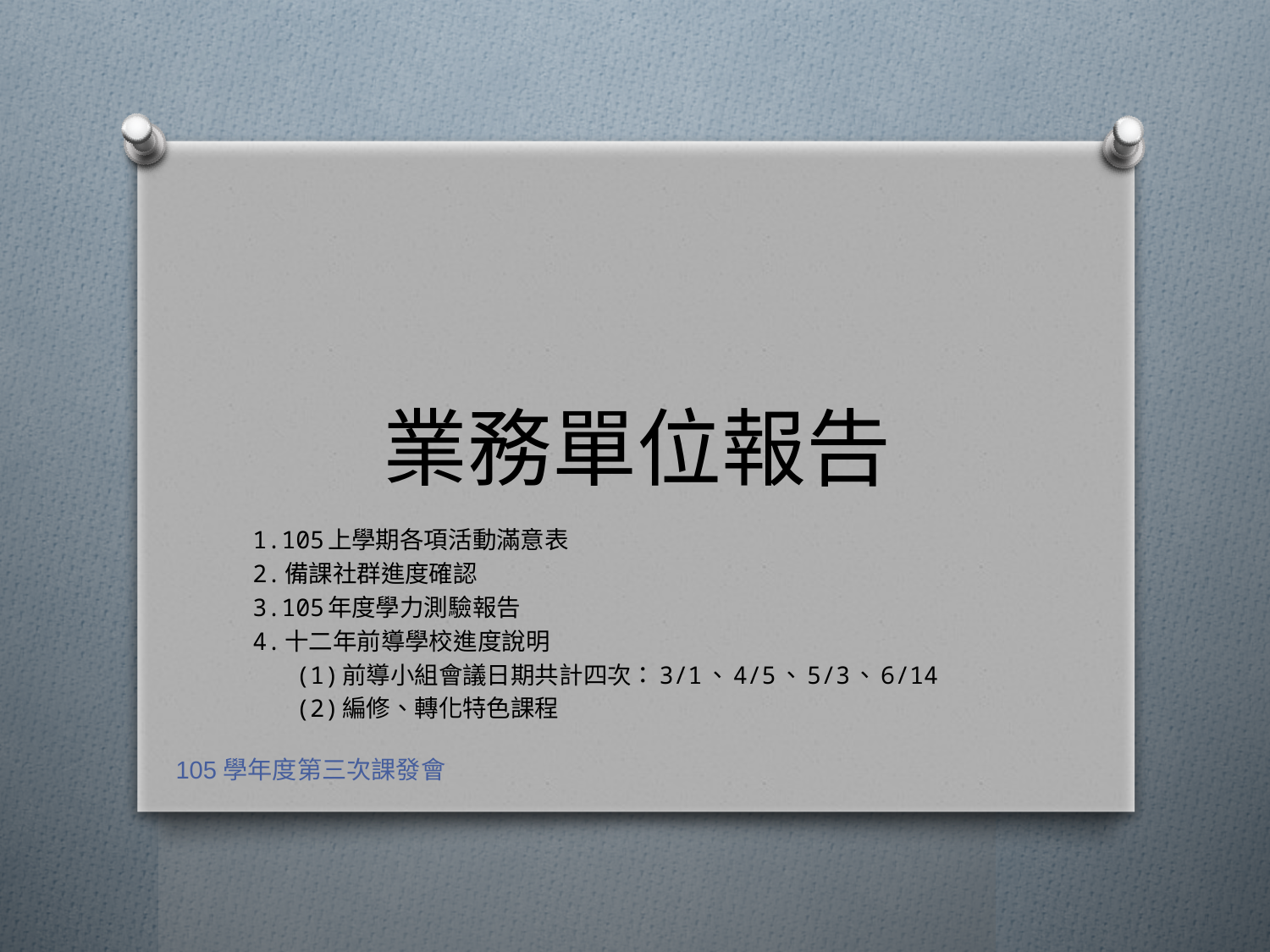

# 業務單位報告
1.105上學期各項活動滿意表
2.備課社群進度確認
3.105年度學力測驗報告
4.十二年前導學校進度說明
   (1)前導小組會議日期共計四次：3/1、4/5、5/3、6/14
   (2)編修、轉化特色課程

105學年度第三次課發會